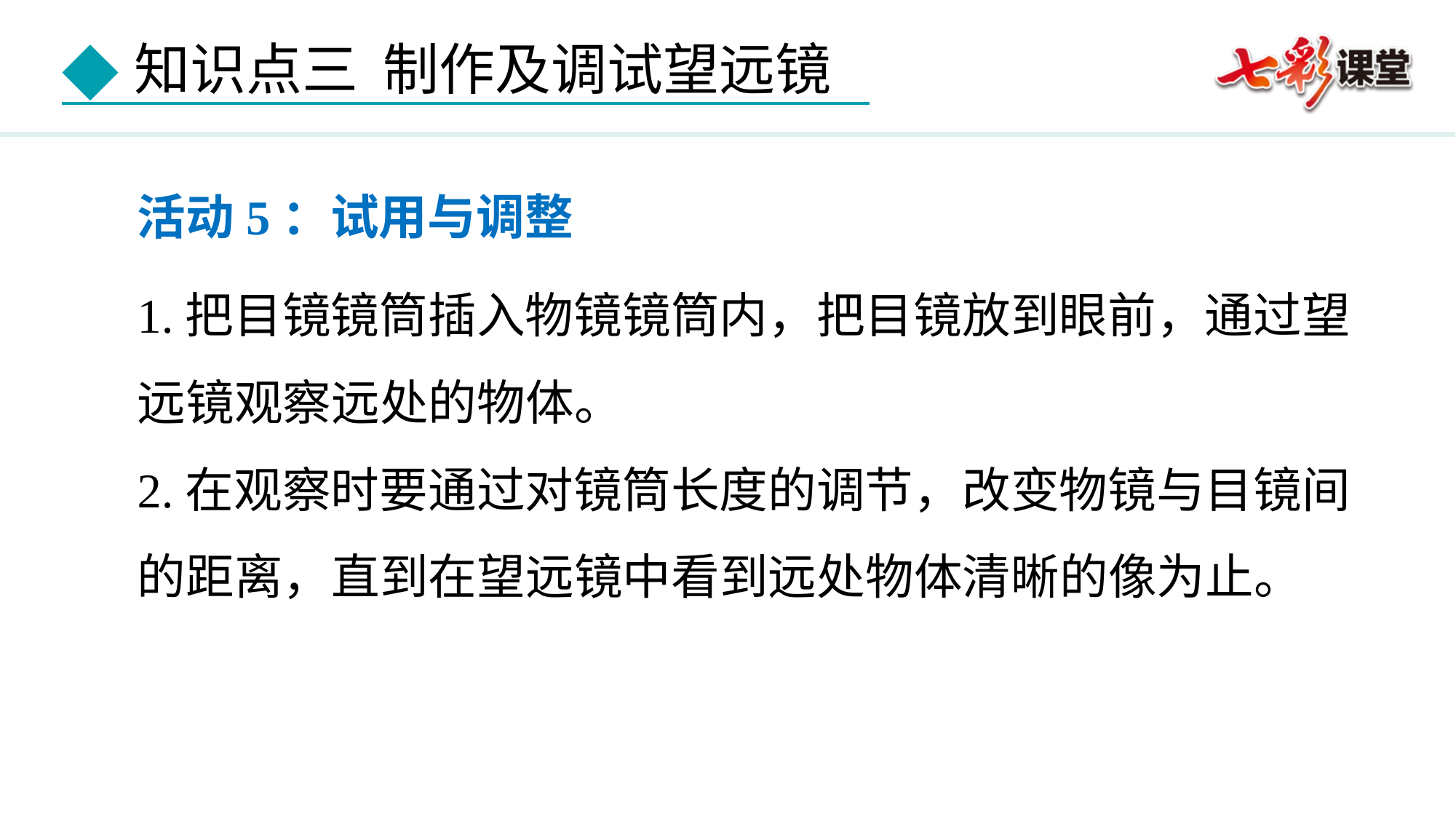

活动5：试用与调整
1.把目镜镜筒插入物镜镜筒内，把目镜放到眼前，通过望远镜观察远处的物体。
2.在观察时要通过对镜筒长度的调节，改变物镜与目镜间的距离，直到在望远镜中看到远处物体清晰的像为止。